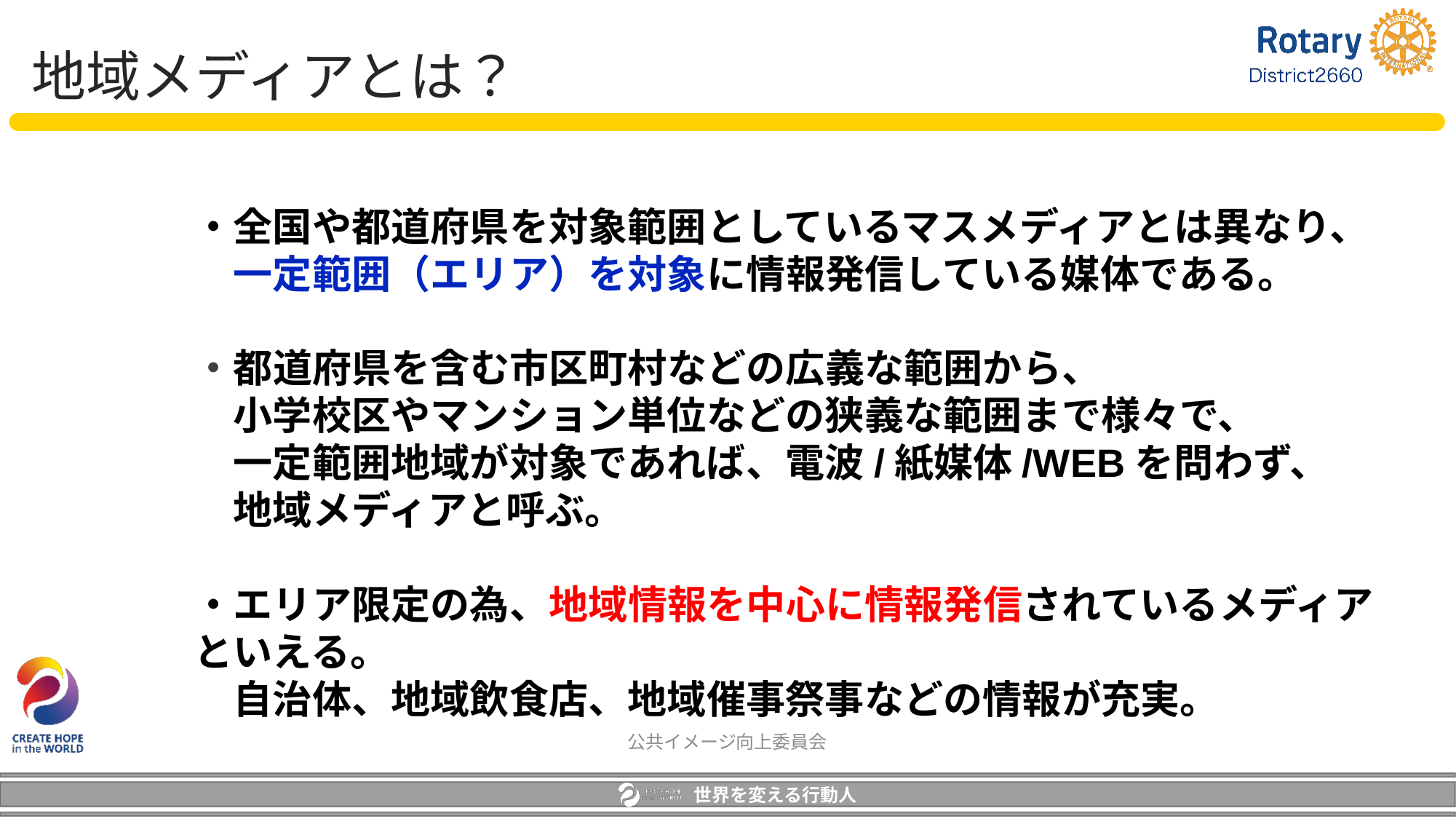

地域メディアとは？
・全国や都道府県を対象範囲としているマスメディアとは異なり、
　一定範囲（エリア）を対象に情報発信している媒体である。

・都道府県を含む市区町村などの広義な範囲から、
　小学校区やマンション単位などの狭義な範囲まで様々で、
　一定範囲地域が対象であれば、電波/紙媒体/WEBを問わず、
　地域メディアと呼ぶ。

・エリア限定の為、地域情報を中心に情報発信されているメディアといえる。
　自治体、地域飲食店、地域催事祭事などの情報が充実。